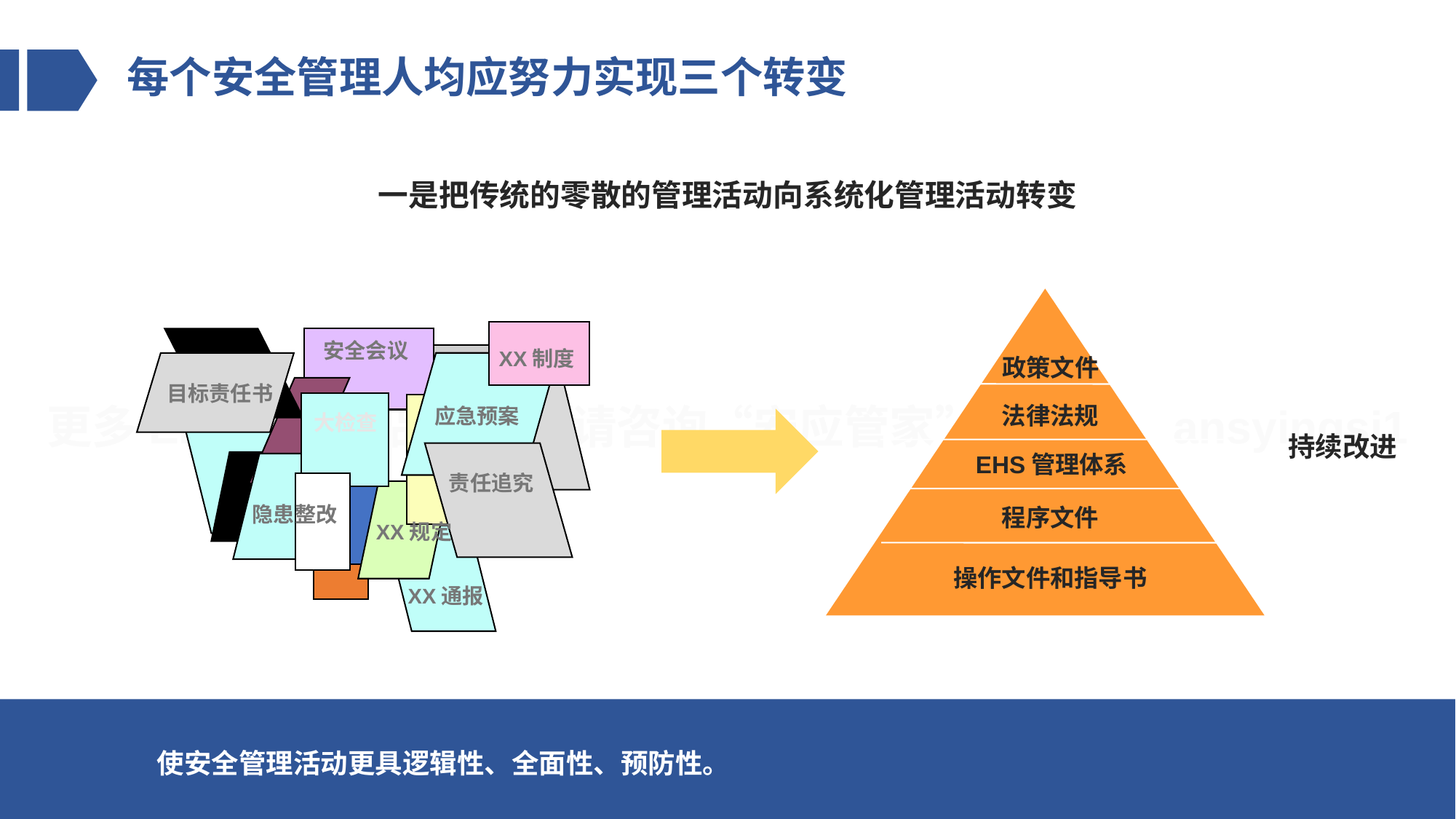

每个安全管理人均应努力实现三个转变
一是把传统的零散的管理活动向系统化管理活动转变

安全会议
XX制度

 政策文件

目标责任书

法律法规
应急预案
大检查

持续改进

EHS管理体系

责任追究

隐患整改
程序文件

XX规定

操作文件和指导书
XX通报

使安全管理活动更具逻辑性、全面性、预防性。